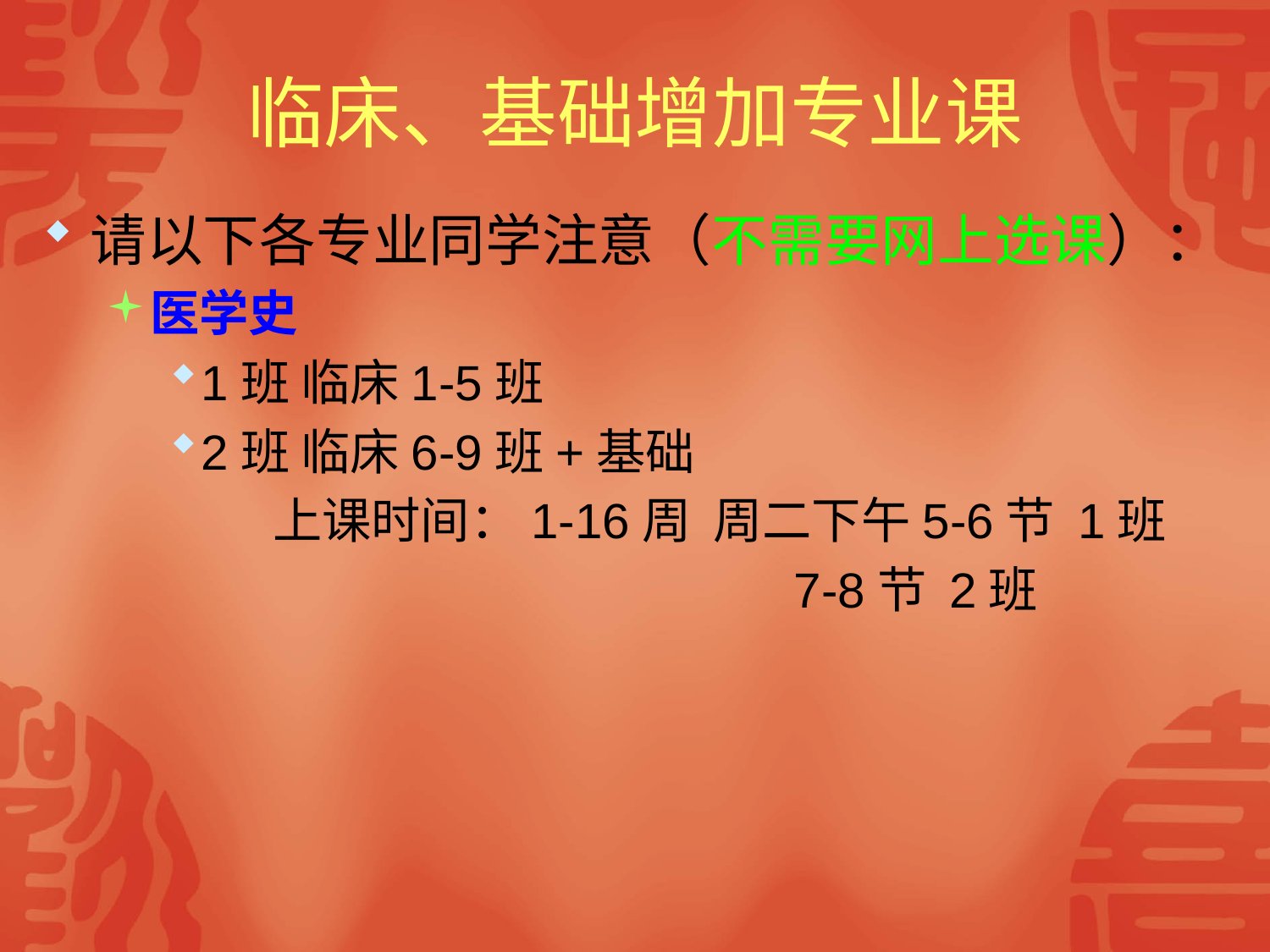

# 临床、基础增加专业课
请以下各专业同学注意（不需要网上选课）：
医学史
1班 临床1-5班
2班 临床6-9班+基础
		上课时间：1-16周  周二下午5-6节 1班
                                                  7-8节 2班